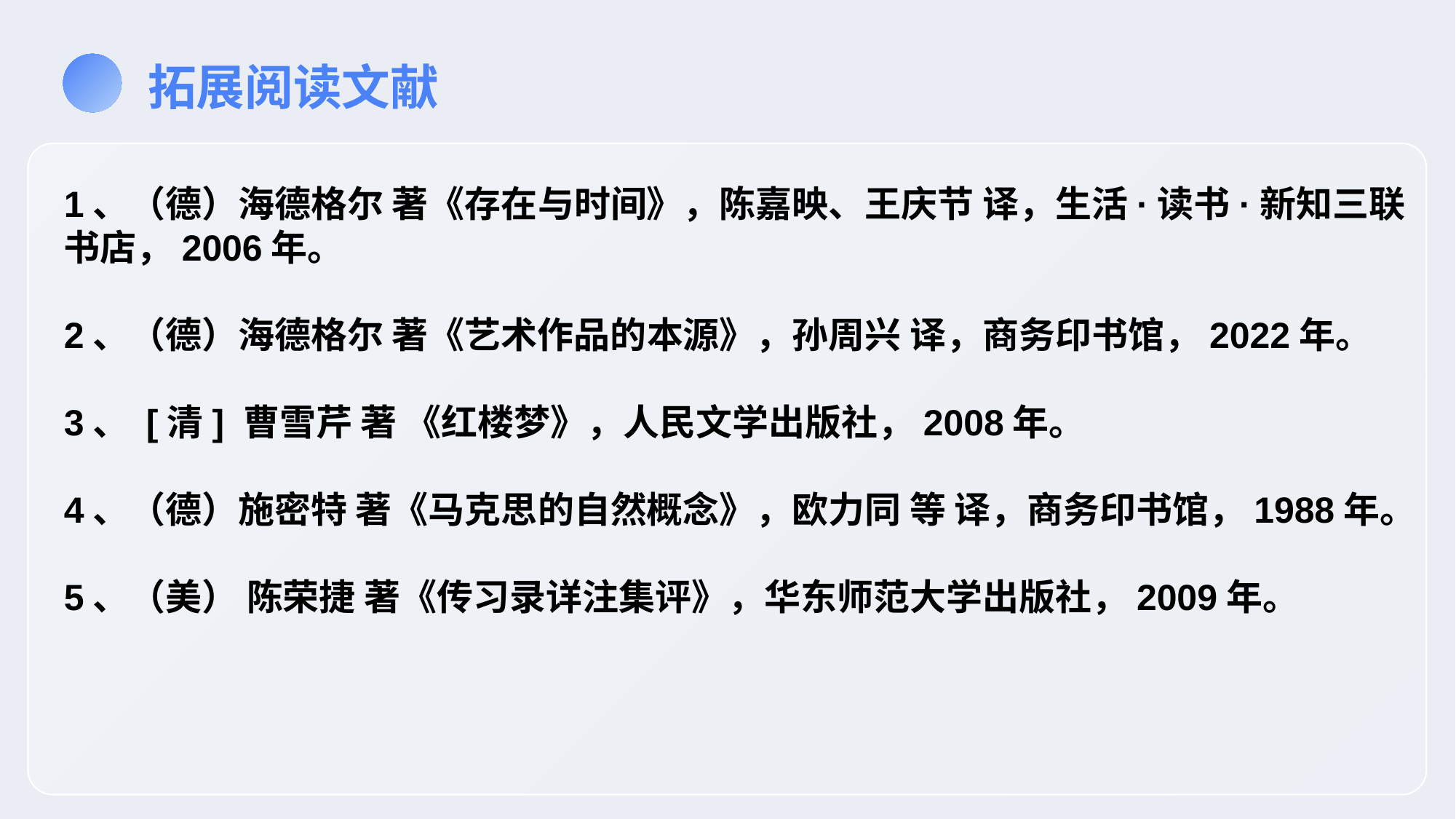

拓展阅读文献
1、（德）海德格尔 著《存在与时间》，陈嘉映、王庆节 译，生活·读书·新知三联书店，2006年。

2、（德）海德格尔 著《艺术作品的本源》，孙周兴 译，商务印书馆，2022年。

3、 [清] 曹雪芹 著 《红楼梦》，人民文学出版社，2008年。

4、（德）施密特 著《马克思的自然概念》，欧力同 等 译，商务印书馆，1988年。

5、（美） 陈荣捷 著《传习录详注集评》，华东师范大学出版社，2009年。